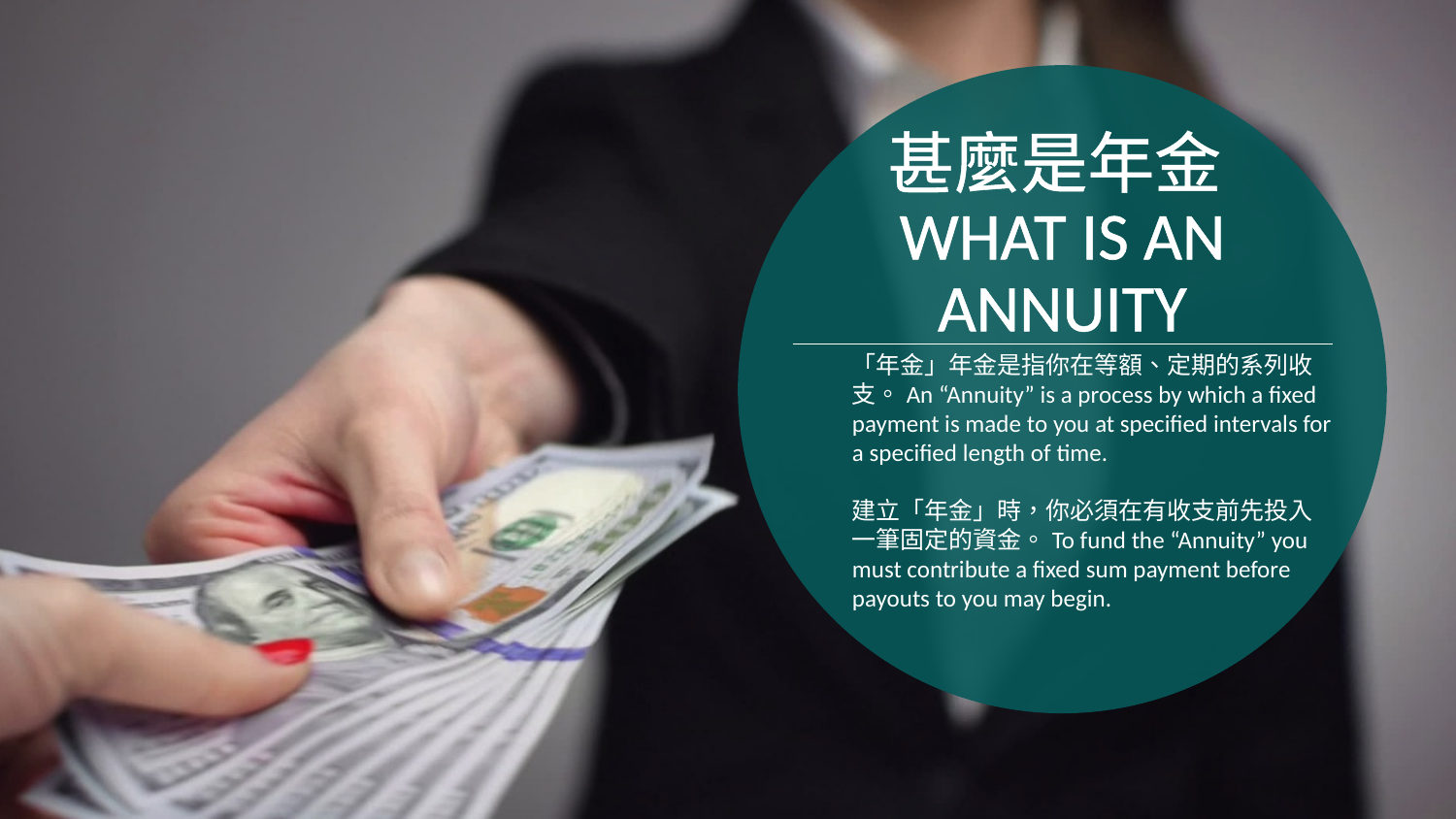

# 甚麼是年金What is an Annuity
「年金」年金是指你在等額、定期的系列收支。An “Annuity” is a process by which a fixed payment is made to you at specified intervals for a specified length of time.

建立「年金」時，你必須在有收支前先投入一筆固定的資金。To fund the “Annuity” you must contribute a fixed sum payment before payouts to you may begin.